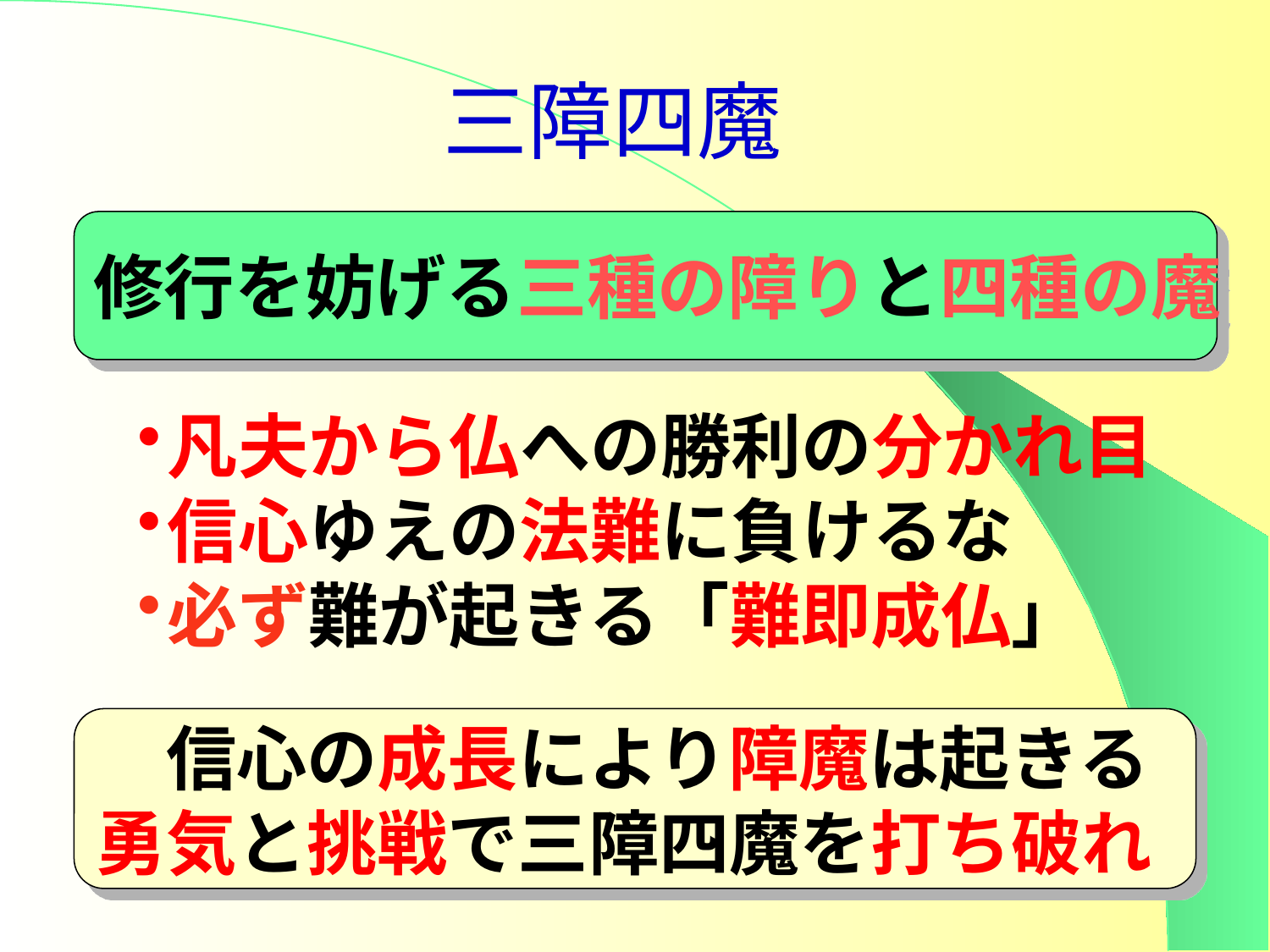

# 三障四魔
修行を妨げる三種の障りと四種の魔
凡夫から仏への勝利の分かれ目
信心ゆえの法難に負けるな
必ず難が起きる「難即成仏」
　信心の成長により障魔は起きる
勇気と挑戦で三障四魔を打ち破れ